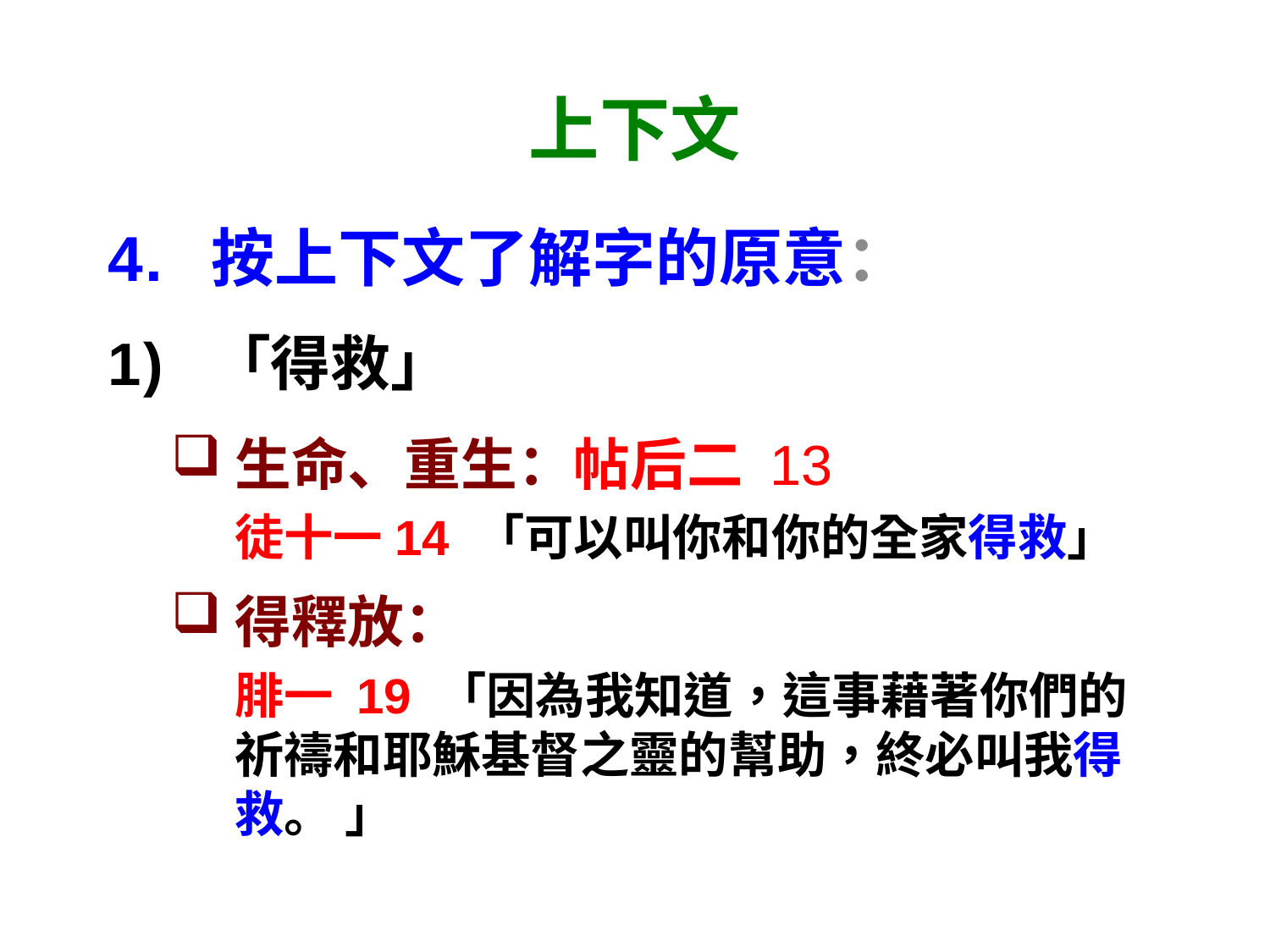

# 上下文
按上下文了解字的原意：

「得救」

生命、重生：帖后二 13
徒十一14 「可以叫你和你的全家得救」
得釋放：
腓一 19 「因為我知道，這事藉著你們的祈禱和耶穌基督之靈的幫助，終必叫我得救。 」